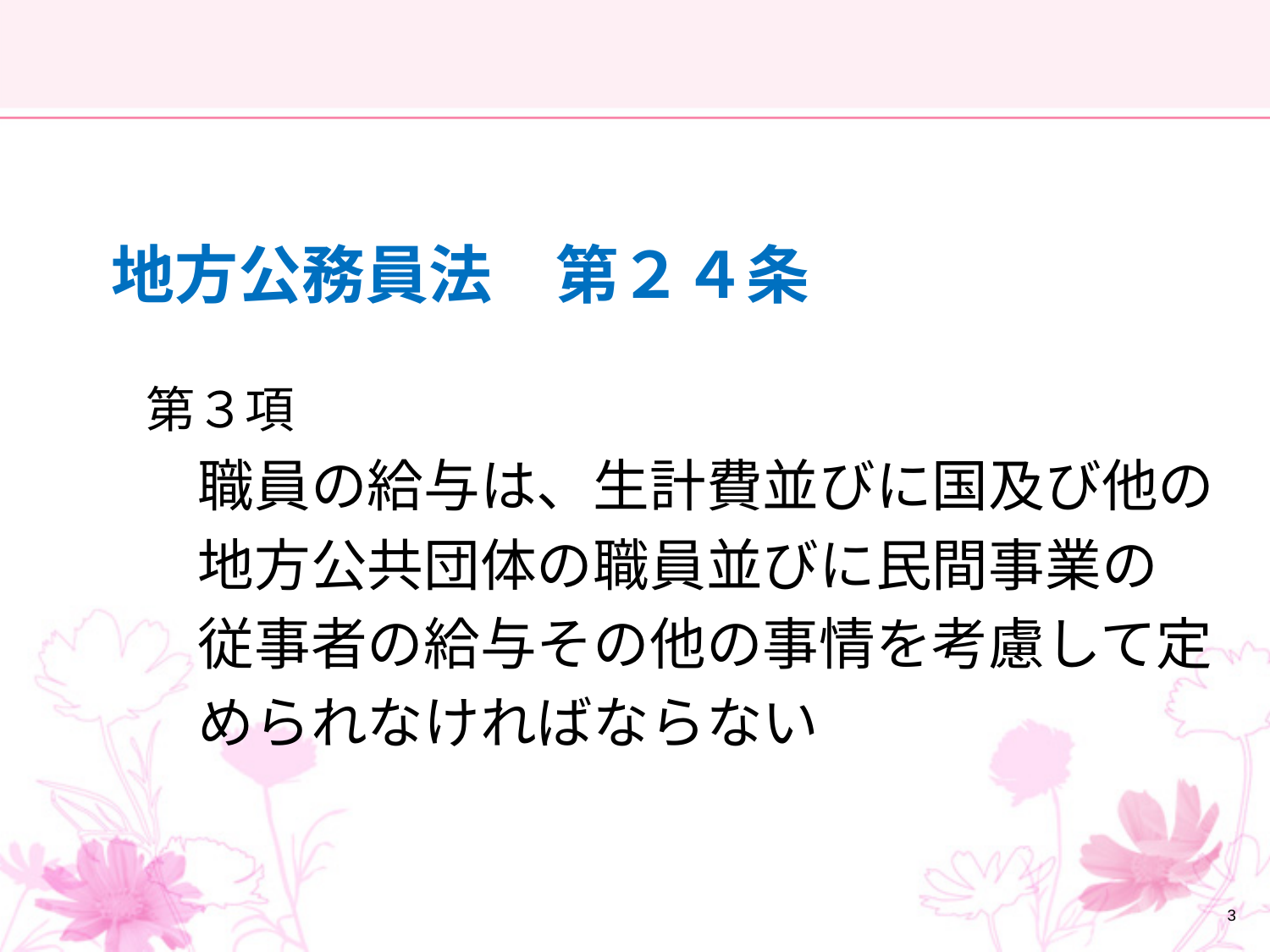

#

　    地方公務員法　第２４条

　　    第３項
           職員の給与は、生計費並びに国及び他の
           地方公共団体の職員並びに民間事業の
           従事者の給与その他の事情を考慮して定
           められなければならない

3